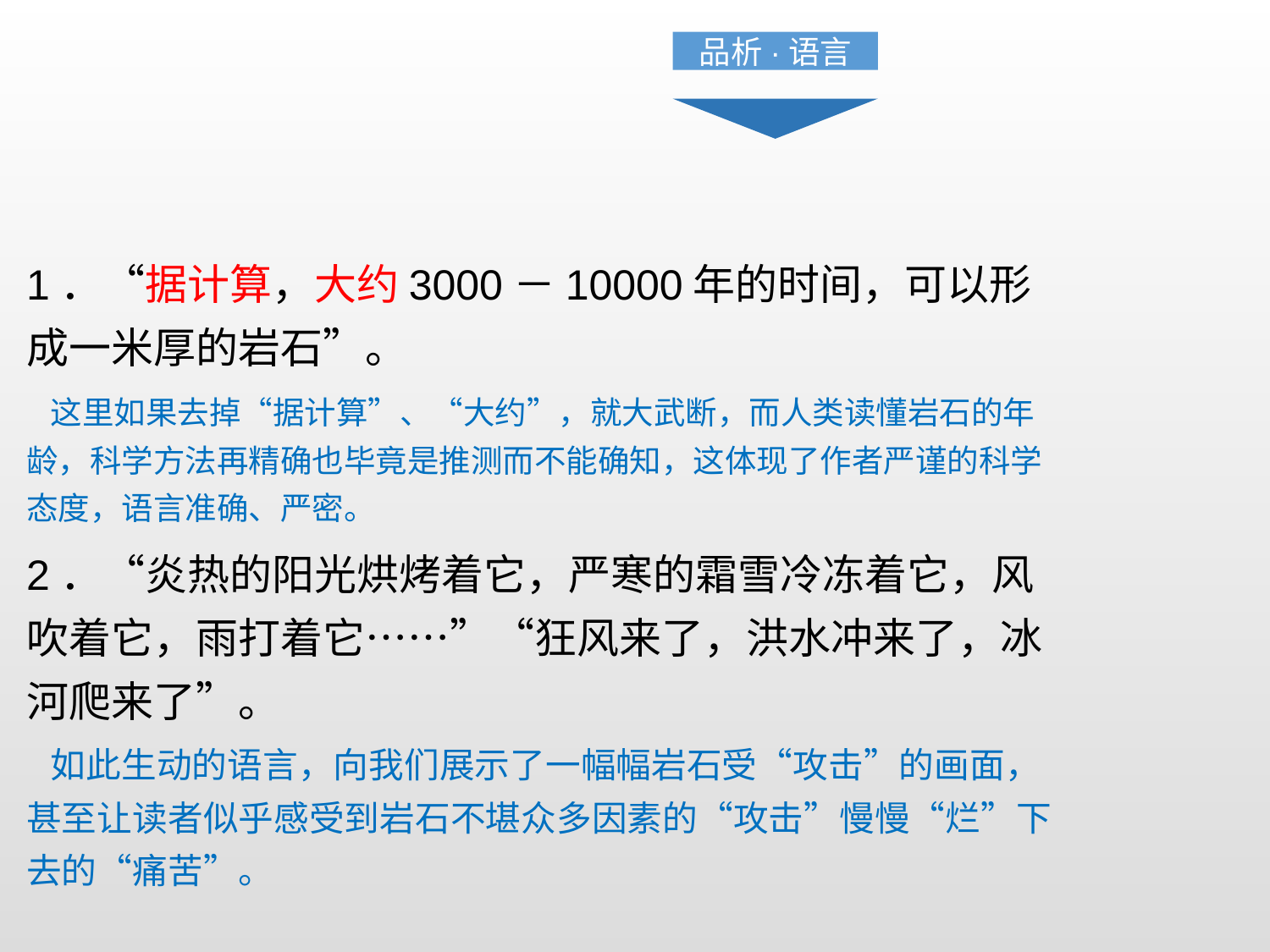

品析·语言

1．“据计算，大约3000－10000年的时间，可以形成一米厚的岩石”。
  这里如果去掉“据计算”、“大约”，就大武断，而人类读懂岩石的年龄，科学方法再精确也毕竟是推测而不能确知，这体现了作者严谨的科学态度，语言准确、严密。
2．“炎热的阳光烘烤着它，严寒的霜雪冷冻着它，风吹着它，雨打着它……”“狂风来了，洪水冲来了，冰河爬来了”。
  如此生动的语言，向我们展示了一幅幅岩石受“攻击”的画面，甚至让读者似乎感受到岩石不堪众多因素的“攻击”慢慢“烂”下去的“痛苦”。